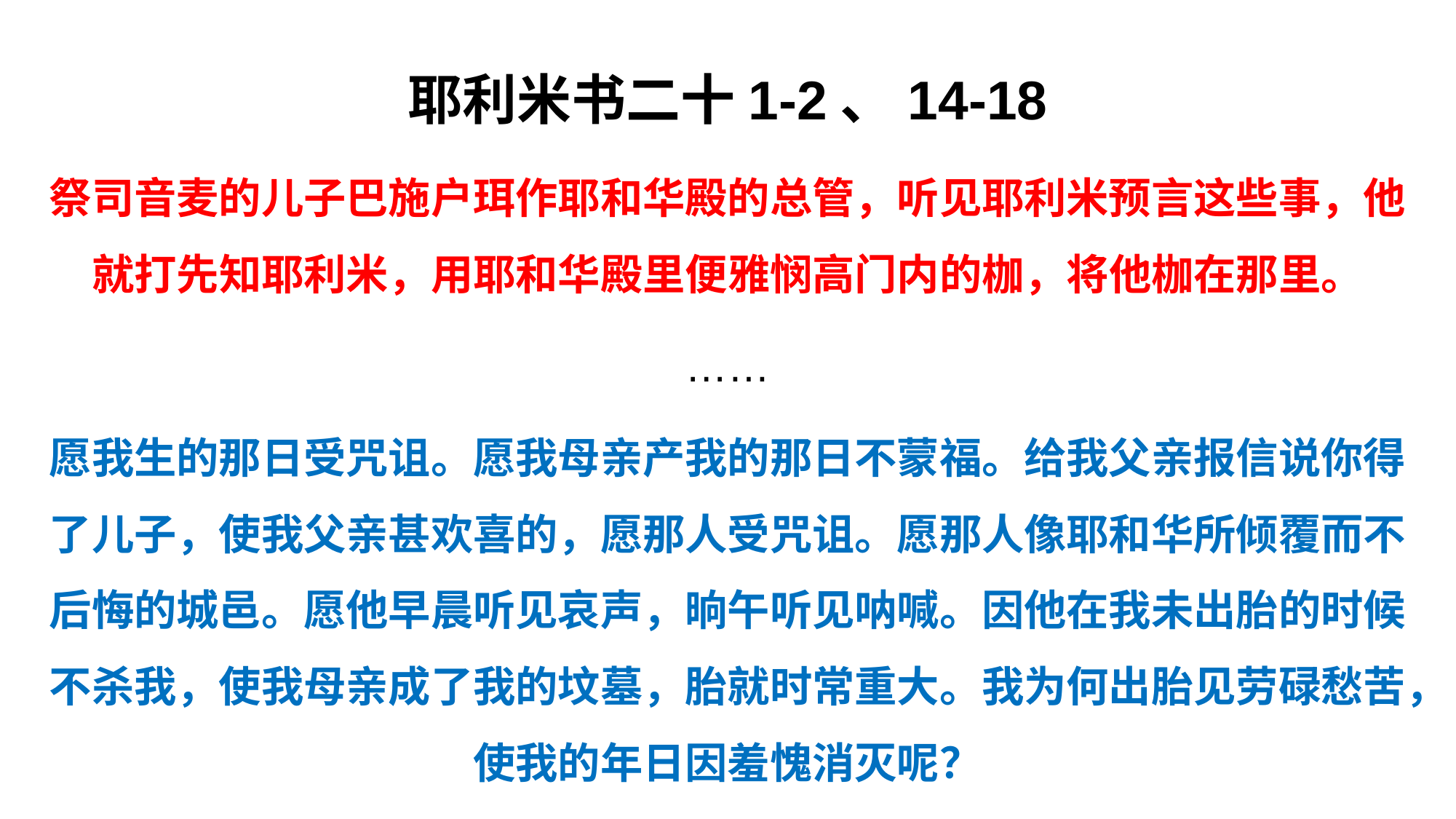

#
耶利米书二十1-2、14-18
祭司音麦的儿子巴施户珥作耶和华殿的总管，听见耶利米预言这些事，他就打先知耶利米，用耶和华殿里便雅悯高门内的枷，将他枷在那里。
……
愿我生的那日受咒诅。愿我母亲产我的那日不蒙福。给我父亲报信说你得了儿子，使我父亲甚欢喜的，愿那人受咒诅。愿那人像耶和华所倾覆而不后悔的城邑。愿他早晨听见哀声，晌午听见呐喊。因他在我未出胎的时候不杀我，使我母亲成了我的坟墓，胎就时常重大。我为何出胎见劳碌愁苦，使我的年日因羞愧消灭呢？